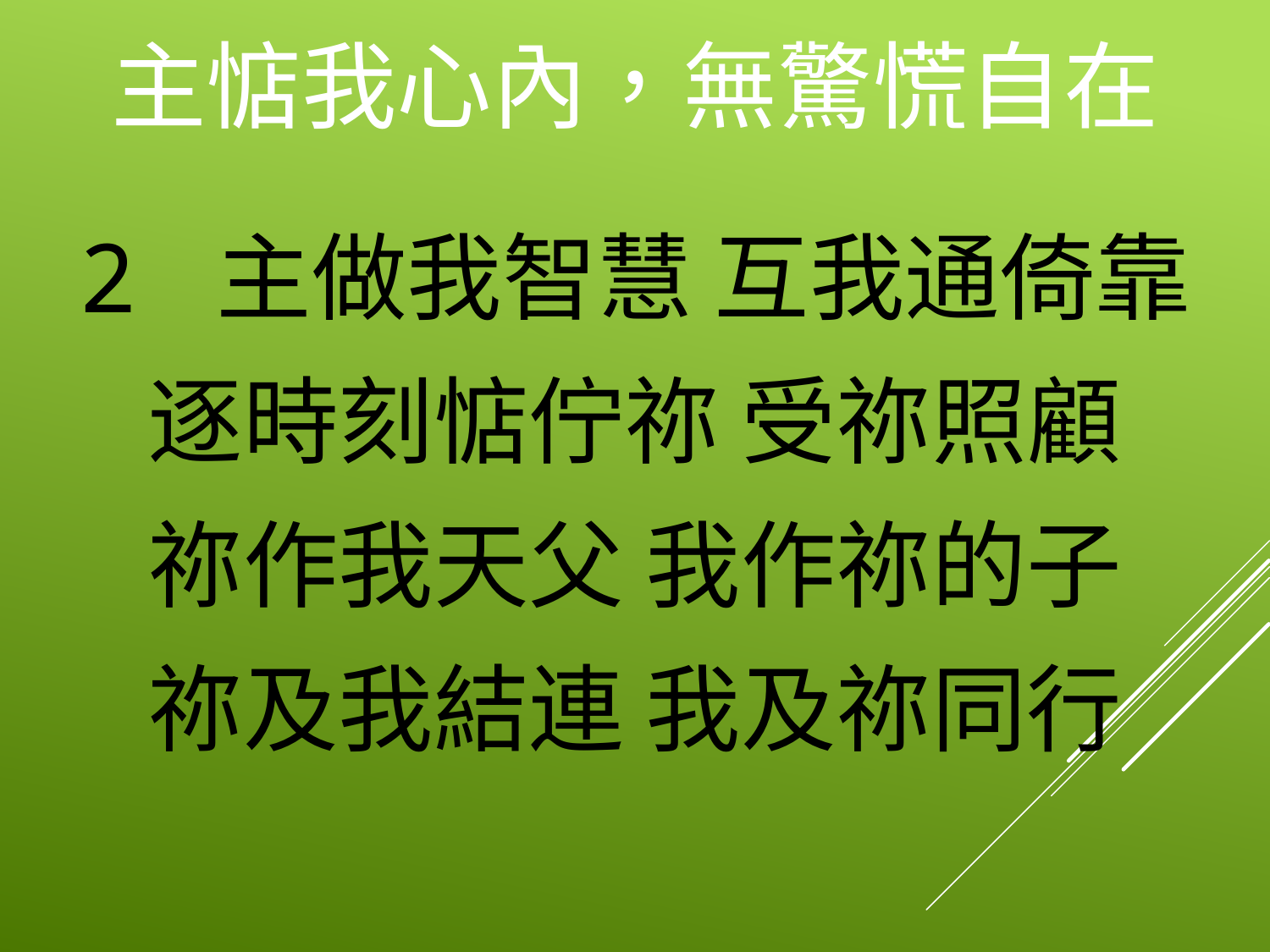

# 主惦我心內，無驚慌自在
2 主做我智慧 互我通倚靠
逐時刻惦佇祢 受祢照顧
祢作我天父 我作祢的子
祢及我結連 我及祢同行